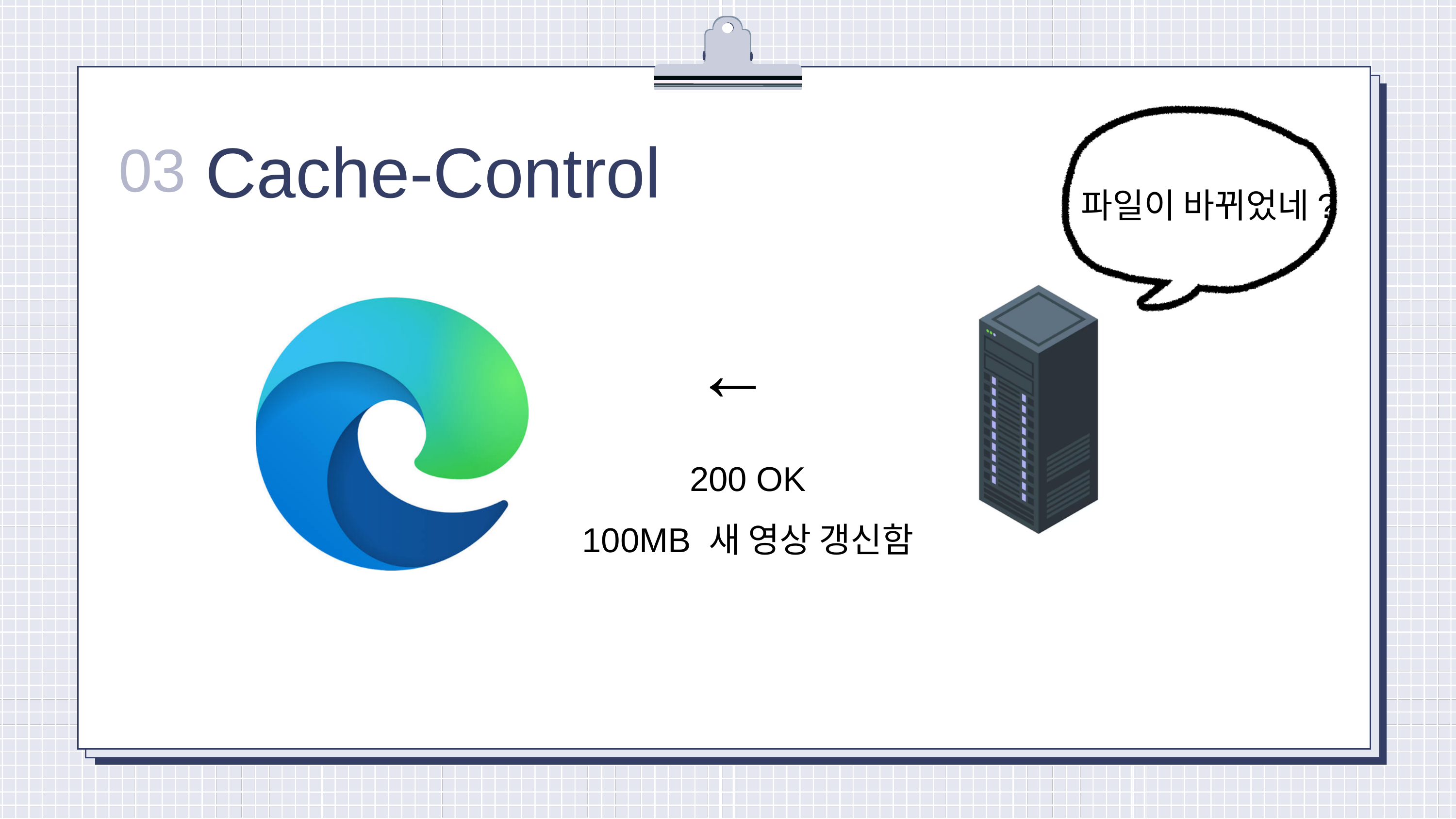

Cache-Control
03
파일이 바뀌었네?

→
200 OK
100MB 새 영상 갱신함